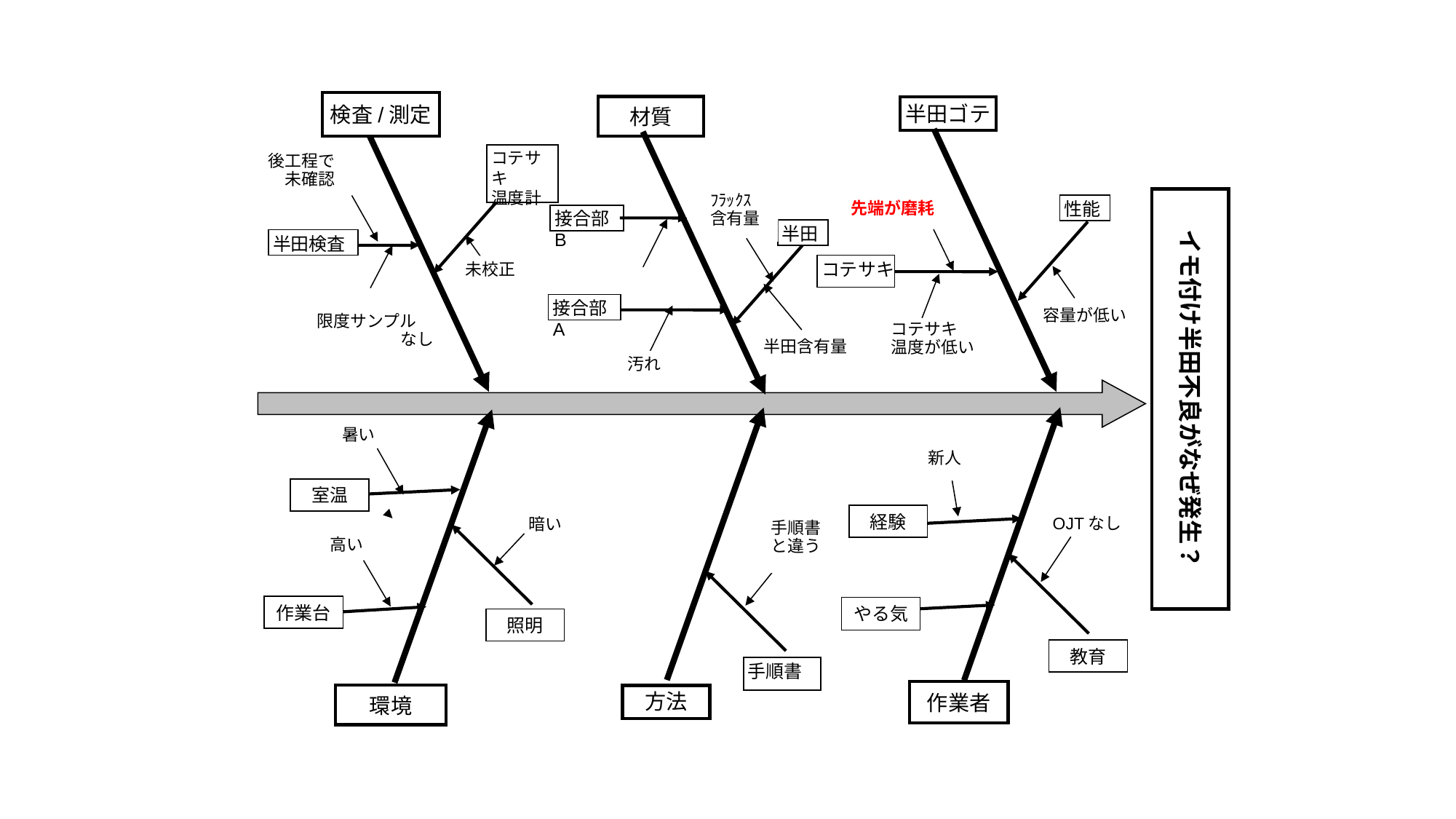

検査/測定
材質
半田ゴテ

コテサキ
温度計

後工程で
　未確認
ﾌﾗｯｸｽ
含有量
イモ付け半田不良がなぜ発生？
先端が磨耗
性能

接合部B

半田

半田検査

コテサキ
未校正

接合部A
容量が低い

限度サンプル　　　　　　なし

コテサキ
温度が低い
半田含有量
汚れ

暑い
新人

室温

経験

OJTなし
暗い
手順書と違う

高い

作業台
やる気
照明

教育
手順書
作業者
環境
方法